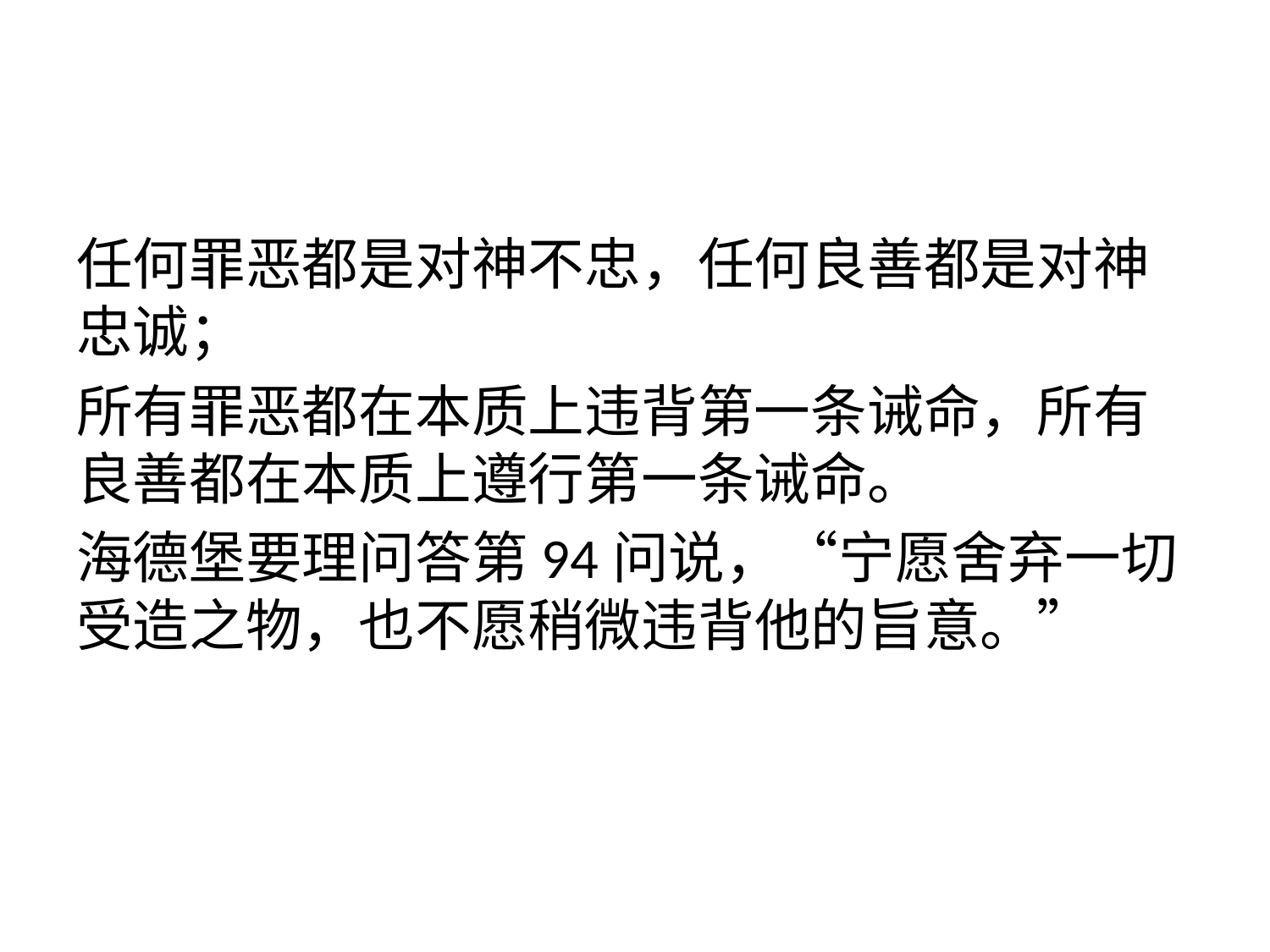

#
任何罪恶都是对神不忠，任何良善都是对神忠诚；
所有罪恶都在本质上违背第一条诫命，所有良善都在本质上遵行第一条诫命。
海德堡要理问答第94问说，“宁愿舍弃一切受造之物，也不愿稍微违背他的旨意。”